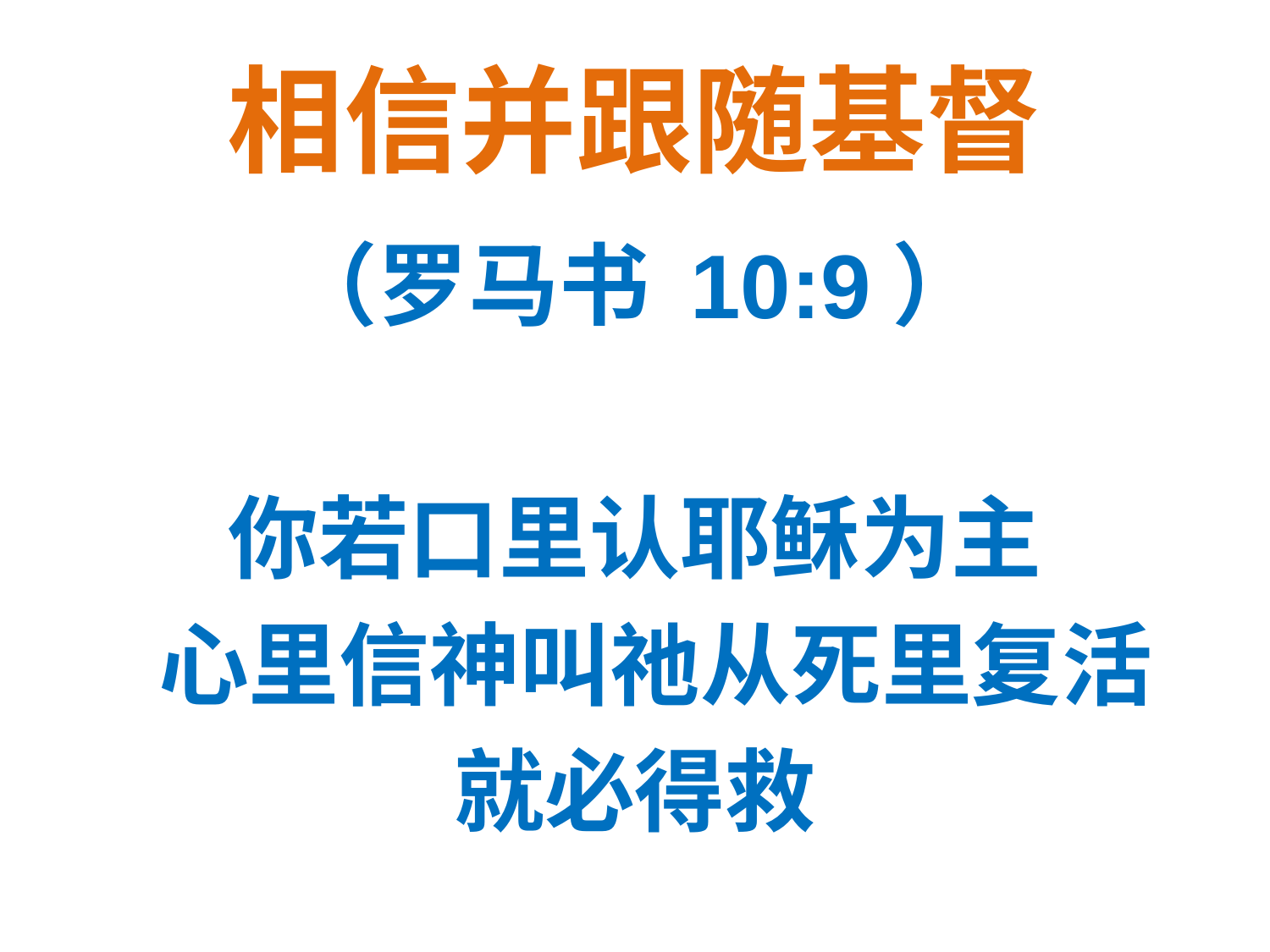

# 相信并跟随基督
（罗马书 10:9）

你若口里认耶稣为主
 心里信神叫祂从死里复活
就必得救